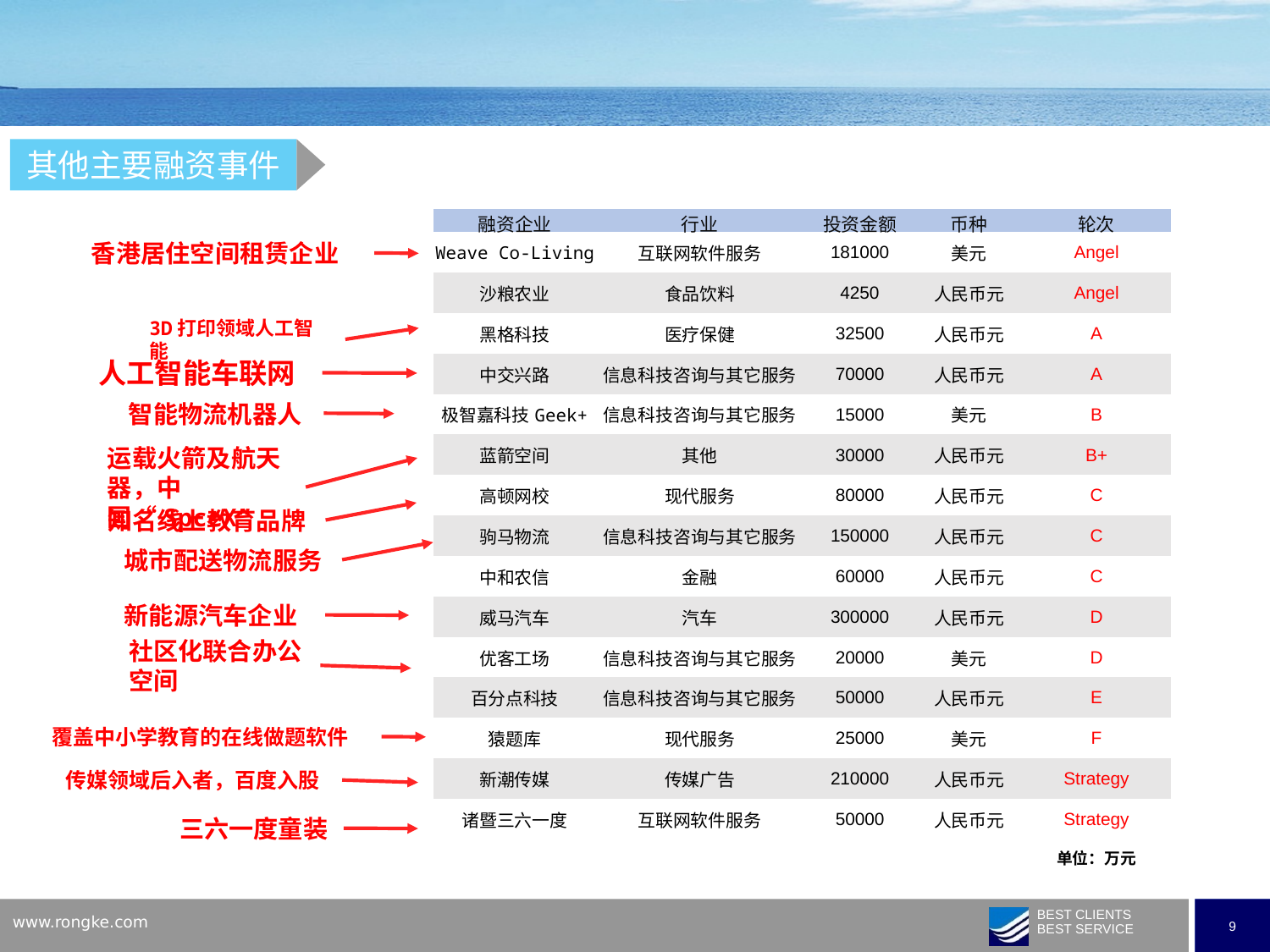

其他主要融资事件

| 融资企业 | 行业 | 投资金额 | 币种 | 轮次 |
| --- | --- | --- | --- | --- |
| Weave Co-Living | 互联网软件服务 | 181000 | 美元 | Angel |
| 沙粮农业 | 食品饮料 | 4250 | 人民币元 | Angel |
| 黑格科技 | 医疗保健 | 32500 | 人民币元 | A |
| 中交兴路 | 信息科技咨询与其它服务 | 70000 | 人民币元 | A |
| 极智嘉科技Geek+ | 信息科技咨询与其它服务 | 15000 | 美元 | B |
| 蓝箭空间 | 其他 | 30000 | 人民币元 | B+ |
| 高顿网校 | 现代服务 | 80000 | 人民币元 | C |
| 驹马物流 | 信息科技咨询与其它服务 | 150000 | 人民币元 | C |
| 中和农信 | 金融 | 60000 | 人民币元 | C |
| 威马汽车 | 汽车 | 300000 | 人民币元 | D |
| 优客工场 | 信息科技咨询与其它服务 | 20000 | 美元 | D |
| 百分点科技 | 信息科技咨询与其它服务 | 50000 | 人民币元 | E |
| 猿题库 | 现代服务 | 25000 | 美元 | F |
| 新潮传媒 | 传媒广告 | 210000 | 人民币元 | Strategy |
| 诸暨三六一度 | 互联网软件服务 | 50000 | 人民币元 | Strategy |
|  |  |  |  | 单位：万元 |
香港居住空间租赁企业
3D打印领域人工智能
人工智能车联网
智能物流机器人
运载火箭及航天器，中国“SpceX”
知名线上教育品牌
城市配送物流服务
新能源汽车企业
社区化联合办公空间
覆盖中小学教育的在线做题软件
传媒领域后入者，百度入股
三六一度童装